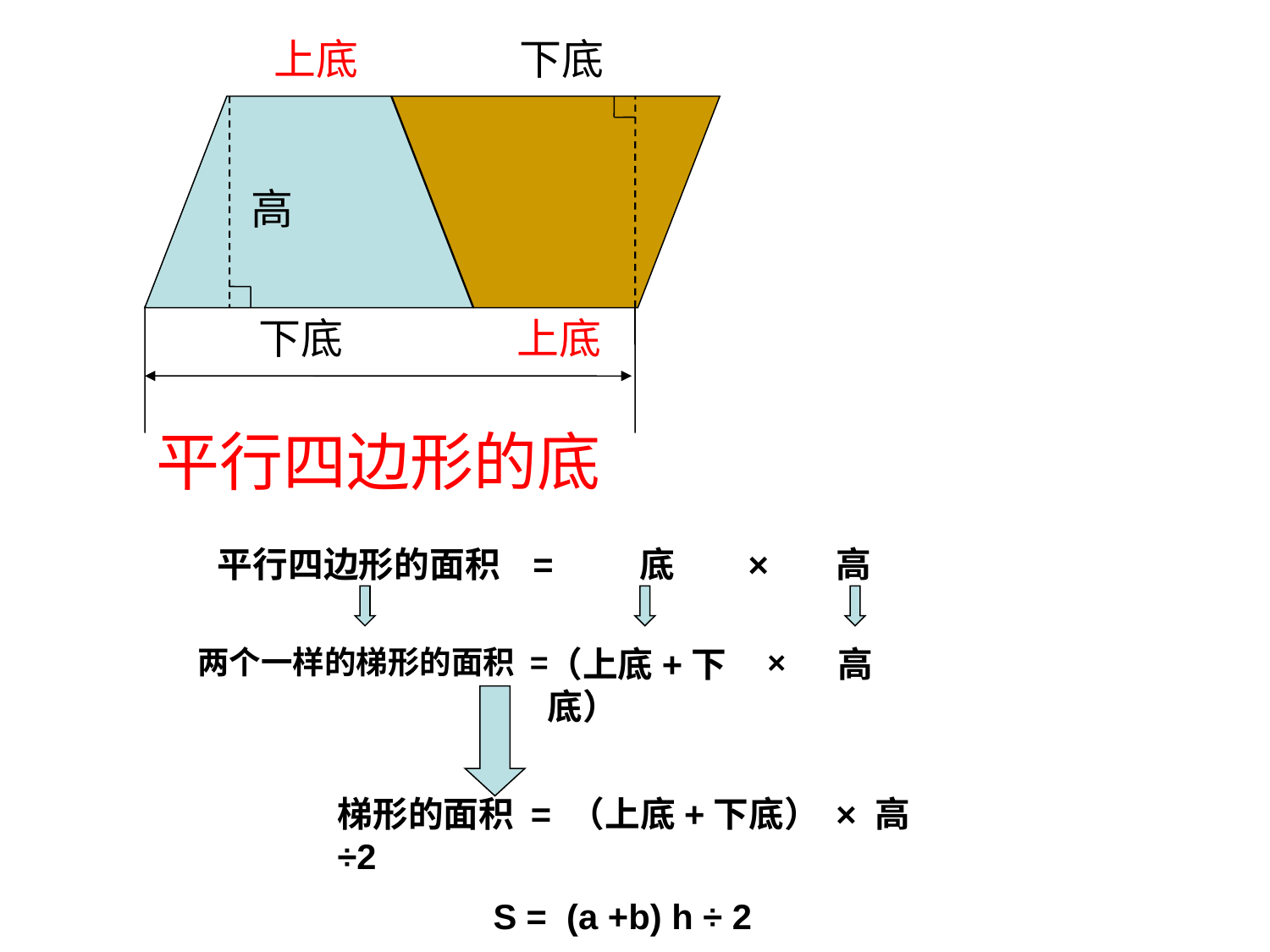

上底
下底

高

下底
上底

平行四边形的底
平行四边形的面积   =        底        ×      高

两个一样的梯形的面积 =
（上底+下底）
×
高

梯形的面积 = （上底+下底） × 高 ÷2
                S =  (a +b) h ÷ 2